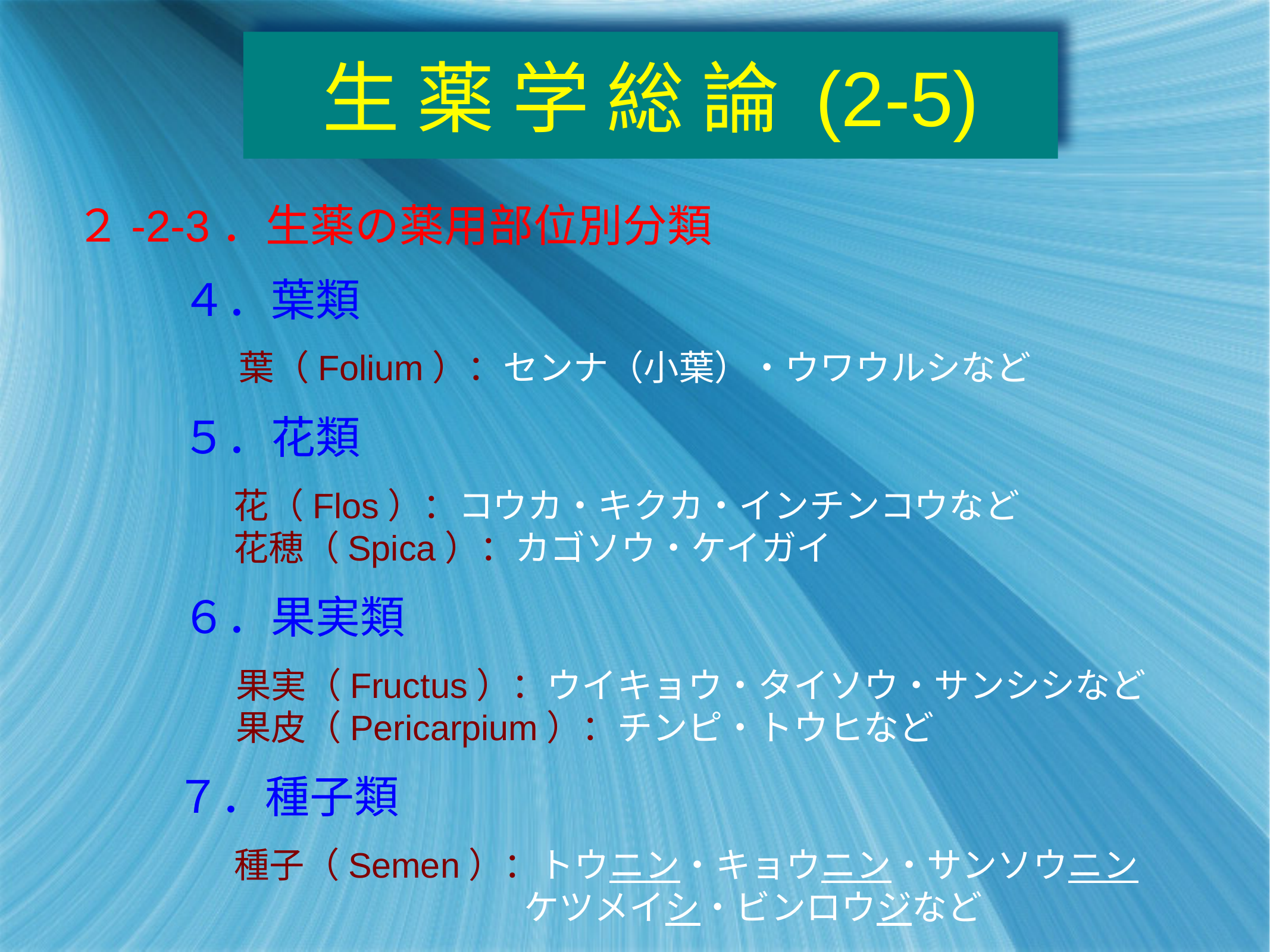

# 生 薬 学 総 論 (2-5)
２-2-3．生薬の薬用部位別分類
４．葉類
葉（Folium）：センナ（小葉）・ウワウルシなど
５．花類
花（Flos）：コウカ・キクカ・インチンコウなど
花穂（Spica）：カゴソウ・ケイガイ
６．果実類
果実（Fructus）：ウイキョウ・タイソウ・サンシシなど
果皮（Pericarpium）：チンピ・トウヒなど
７．種子類
種子（Semen）：トウニン・キョウニン・サンソウニン
　　　　　　　　 ケツメイシ・ビンロウジなど